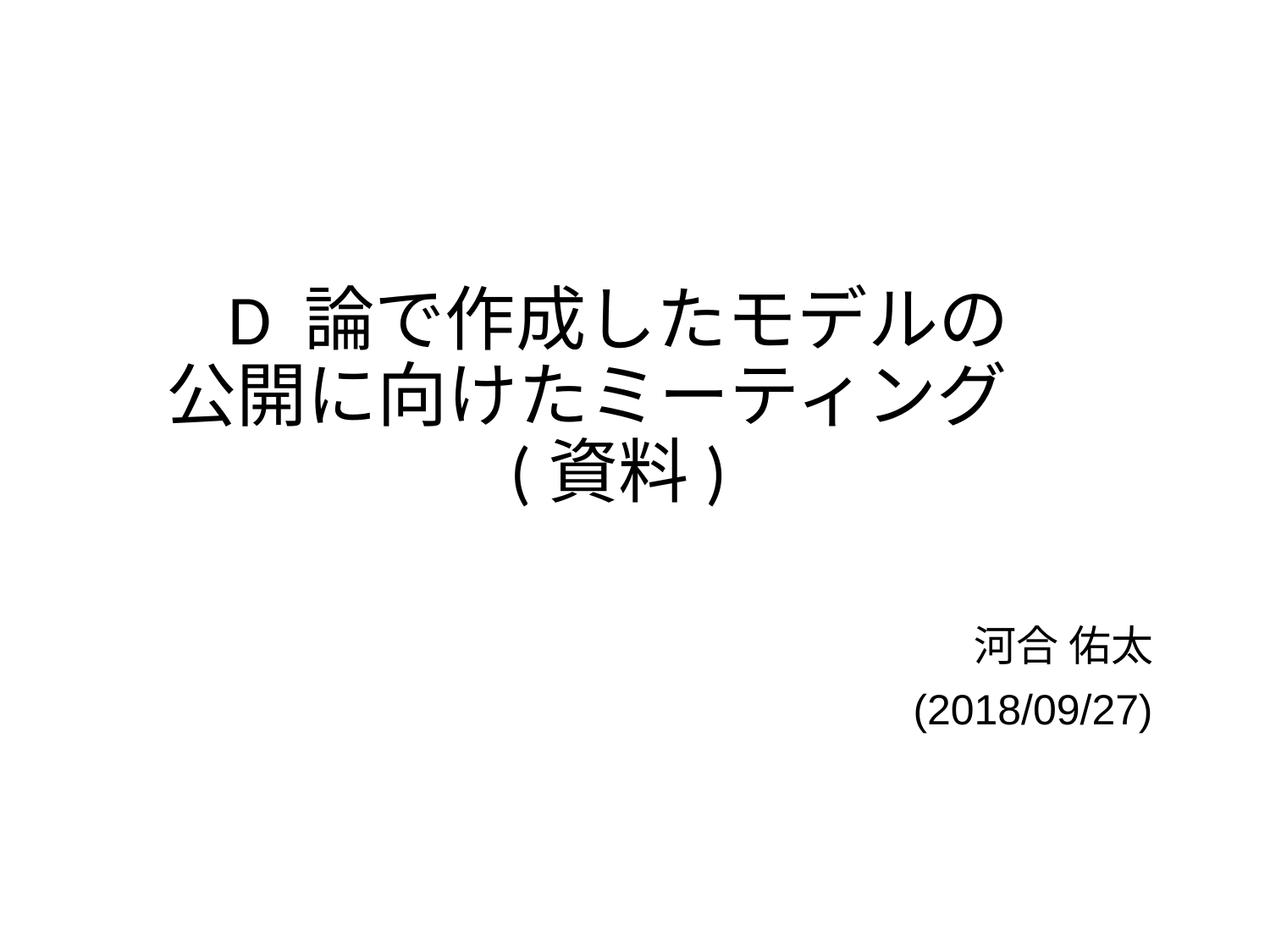

D 論で作成したモデルの
公開に向けたミーティング
(資料)
河合 佑太
(2018/09/27)